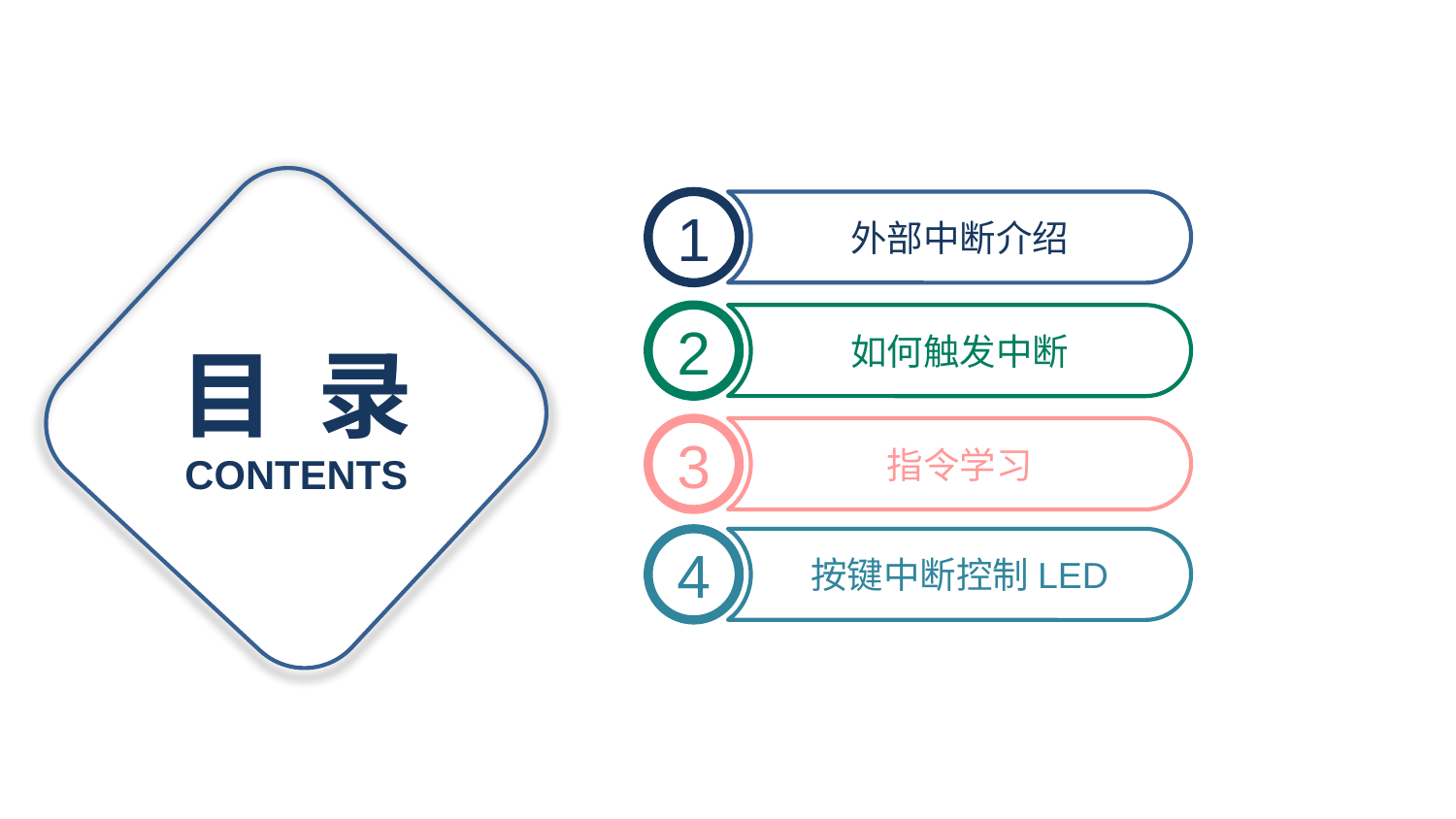

1
外部中断介绍

2
如何触发中断
目  录
3
指令学习
CONTENTS
4
按键中断控制LED